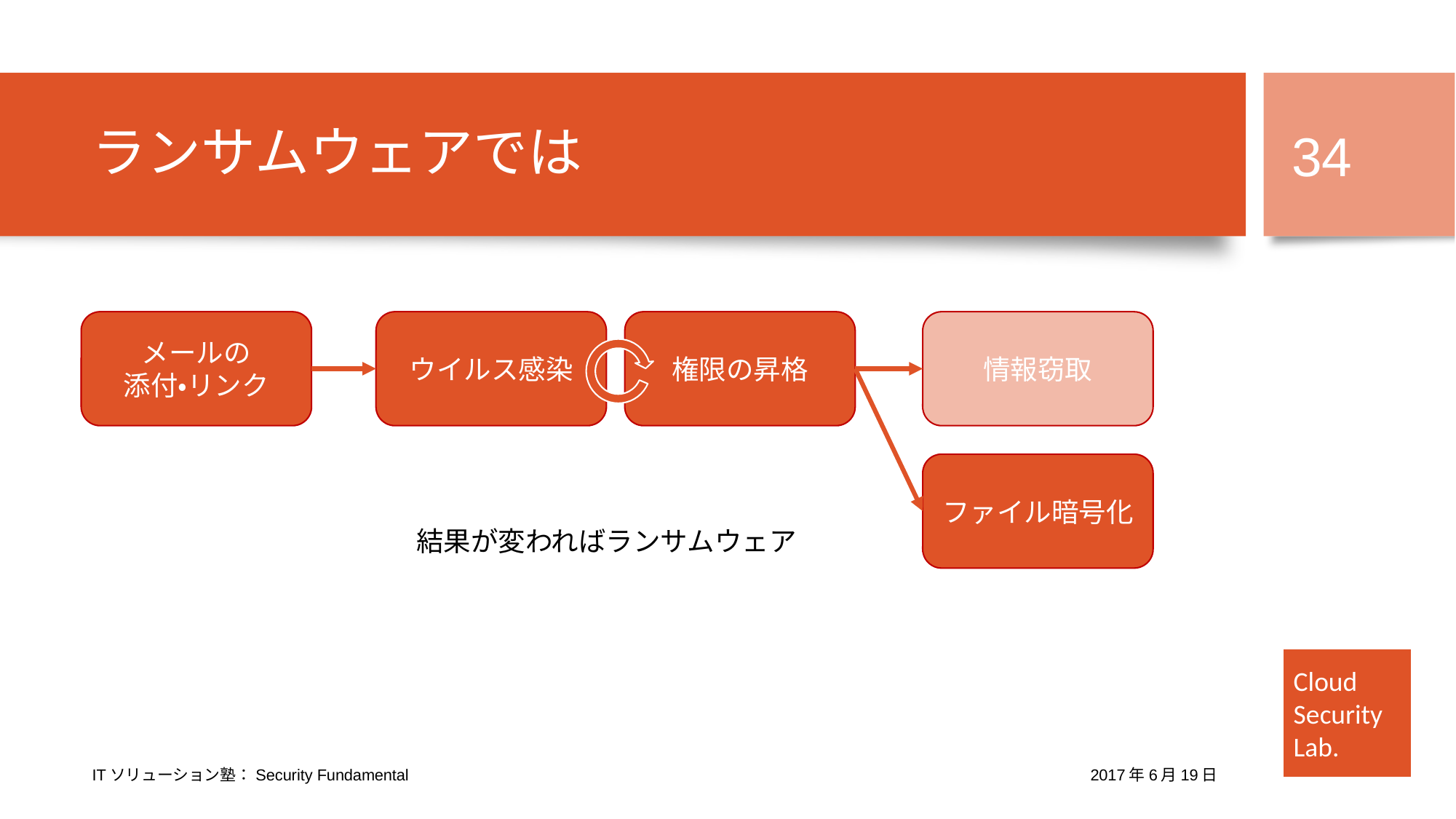

# ランサムウェアでは
34
メールの
添付・リンク
ウイルス感染
権限の昇格
情報窃取

ファイル暗号化
結果が変わればランサムウェア
2017年6月19日
ITソリューション塾：Security Fundamental